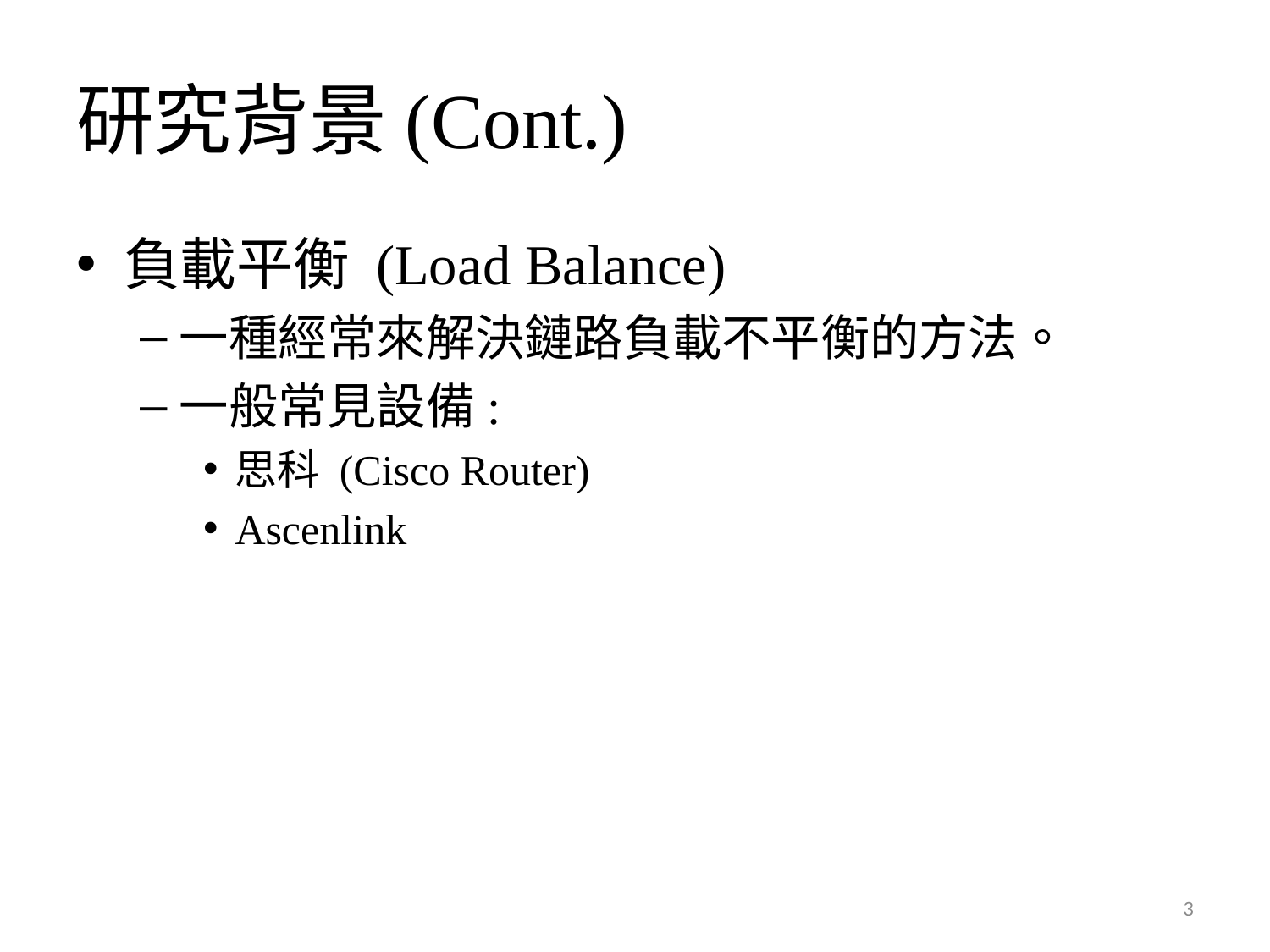

# 研究背景(Cont.)
負載平衡 (Load Balance)
一種經常來解決鏈路負載不平衡的方法。
一般常見設備:
思科 (Cisco Router)
Ascenlink

3